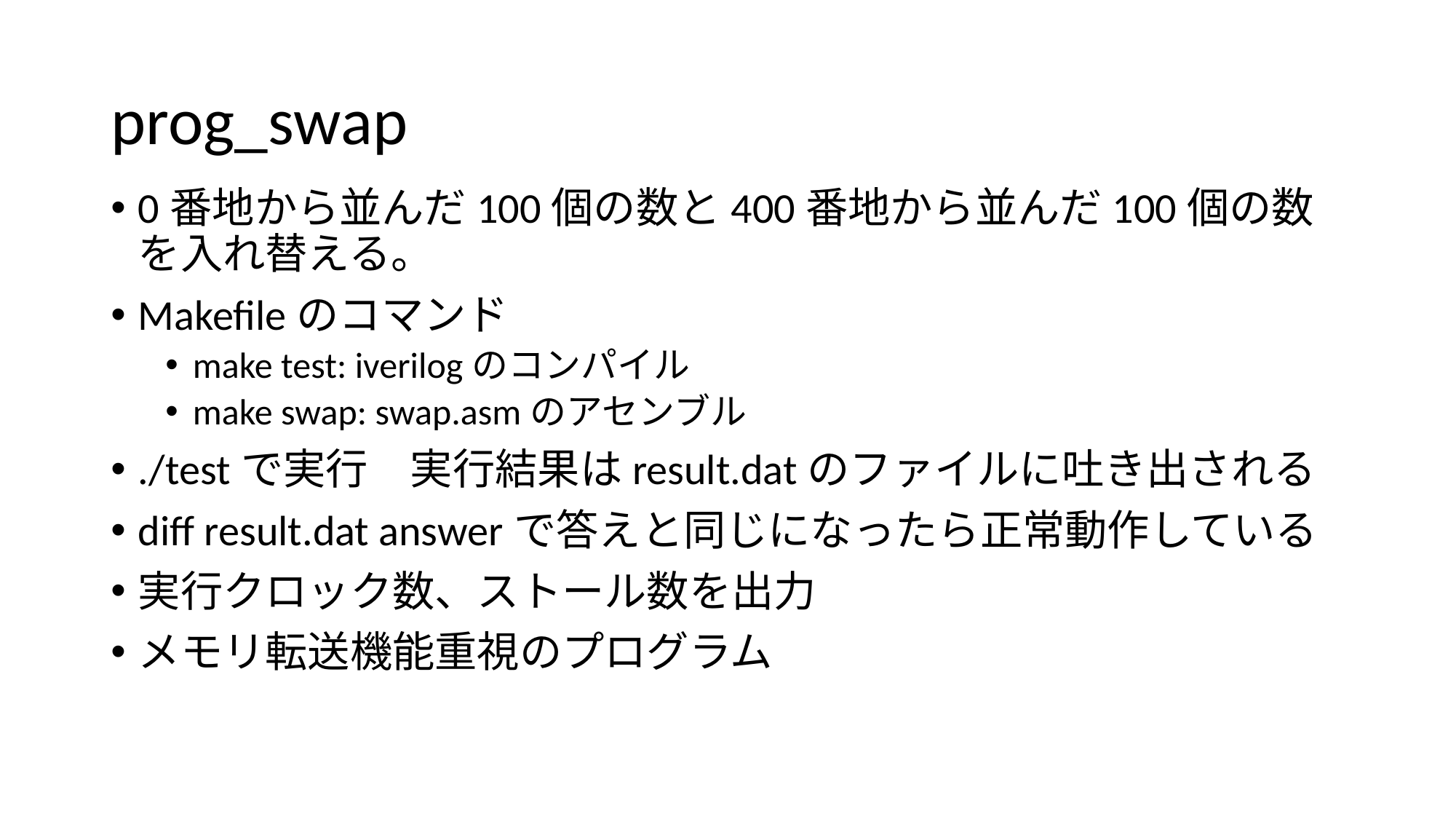

# prog_swap
0番地から並んだ100個の数と400番地から並んだ100個の数を入れ替える。
Makefileのコマンド
make test: iverilogのコンパイル
make swap: swap.asmのアセンブル
./testで実行　実行結果はresult.datのファイルに吐き出される
diff result.dat answerで答えと同じになったら正常動作している
実行クロック数、ストール数を出力
メモリ転送機能重視のプログラム